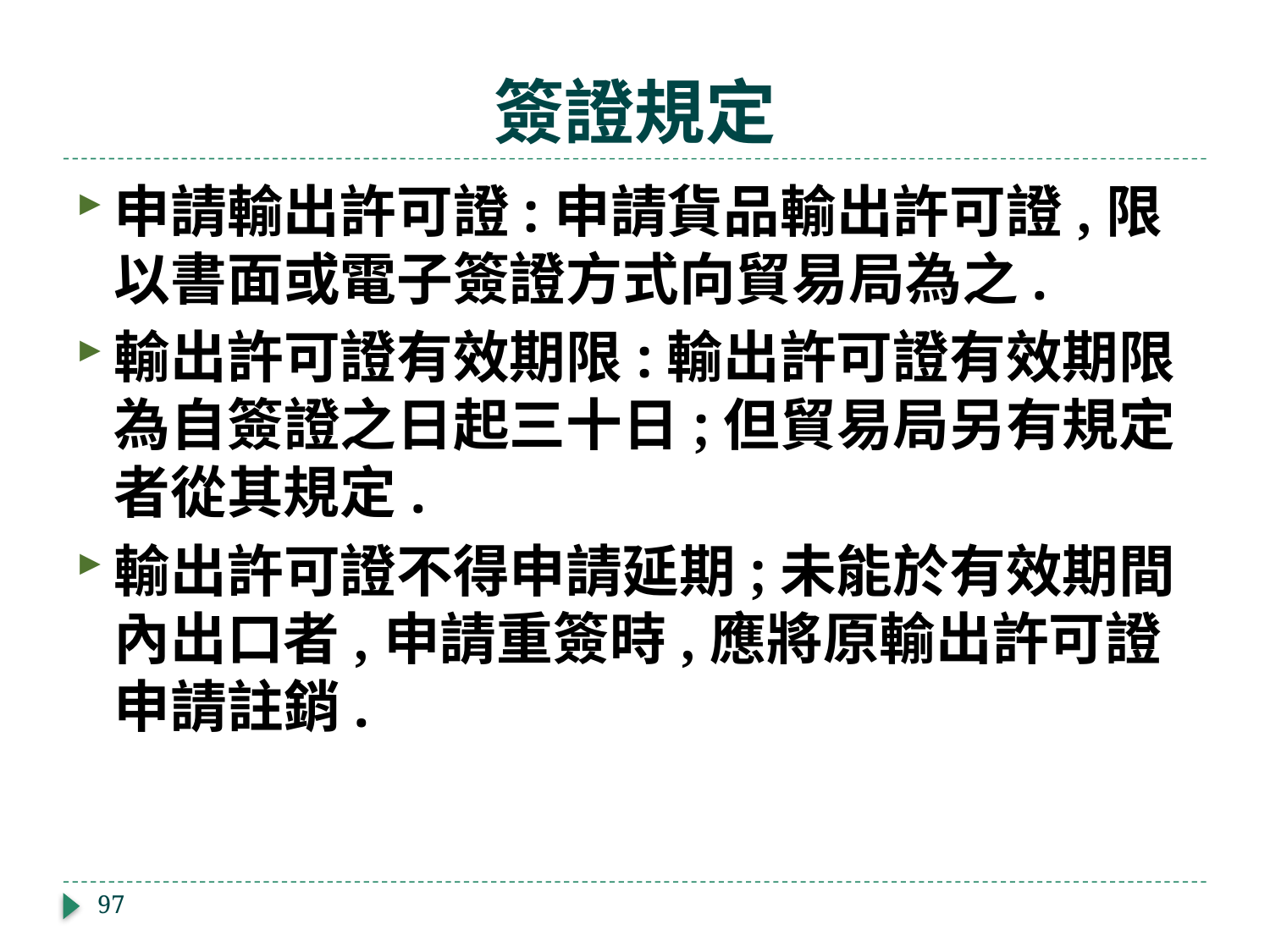

# 簽證規定
申請輸出許可證:申請貨品輸出許可證,限以書面或電子簽證方式向貿易局為之.
輸出許可證有效期限:輸出許可證有效期限為自簽證之日起三十日;但貿易局另有規定者從其規定.
輸出許可證不得申請延期;未能於有效期間內出口者,申請重簽時,應將原輸出許可證申請註銷.
97